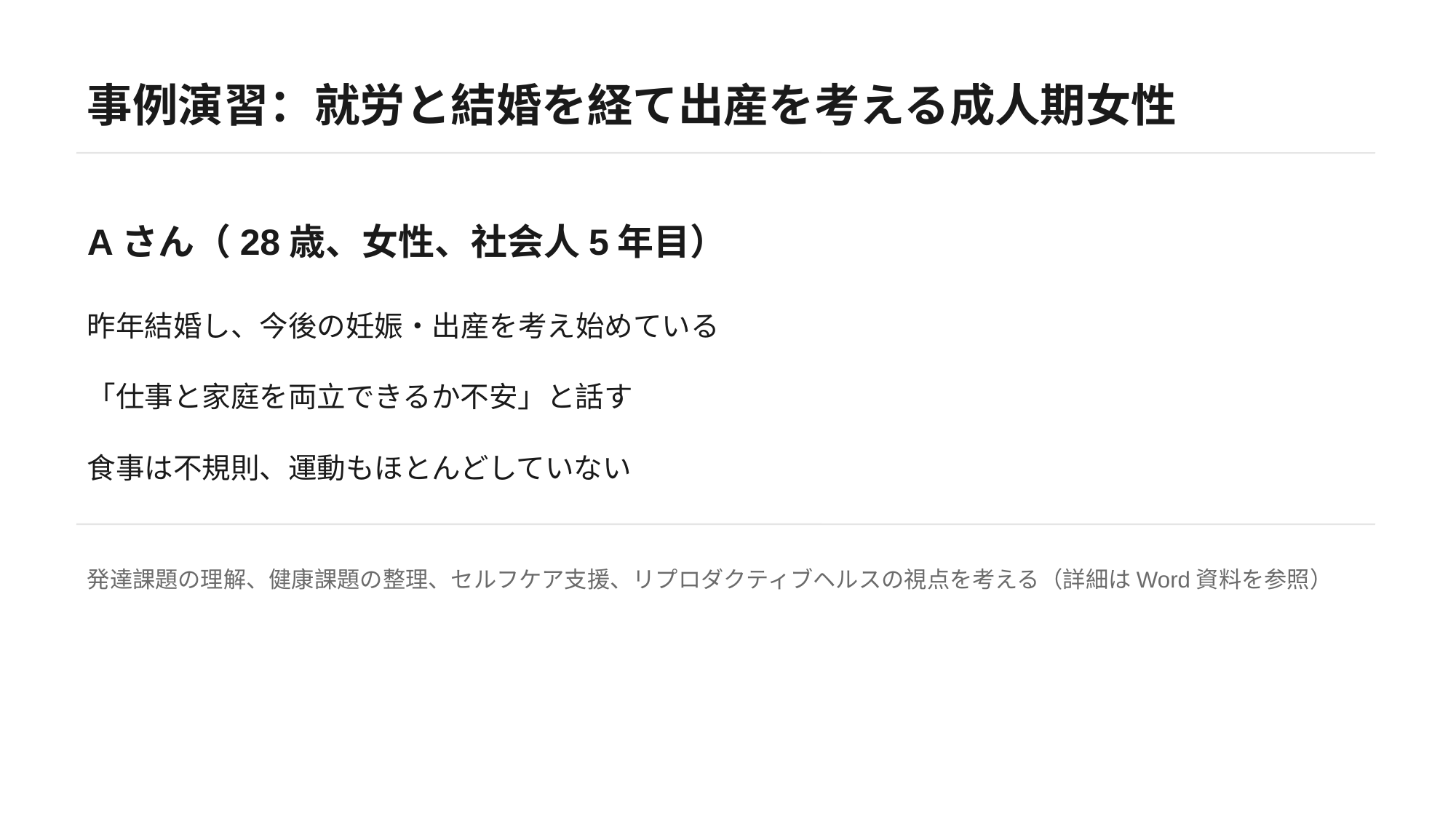

事例演習：就労と結婚を経て出産を考える成人期女性

Aさん（28歳、女性、社会人5年目）
昨年結婚し、今後の妊娠・出産を考え始めている
「仕事と家庭を両立できるか不安」と話す
食事は不規則、運動もほとんどしていない

発達課題の理解、健康課題の整理、セルフケア支援、リプロダクティブヘルスの視点を考える（詳細はWord資料を参照）